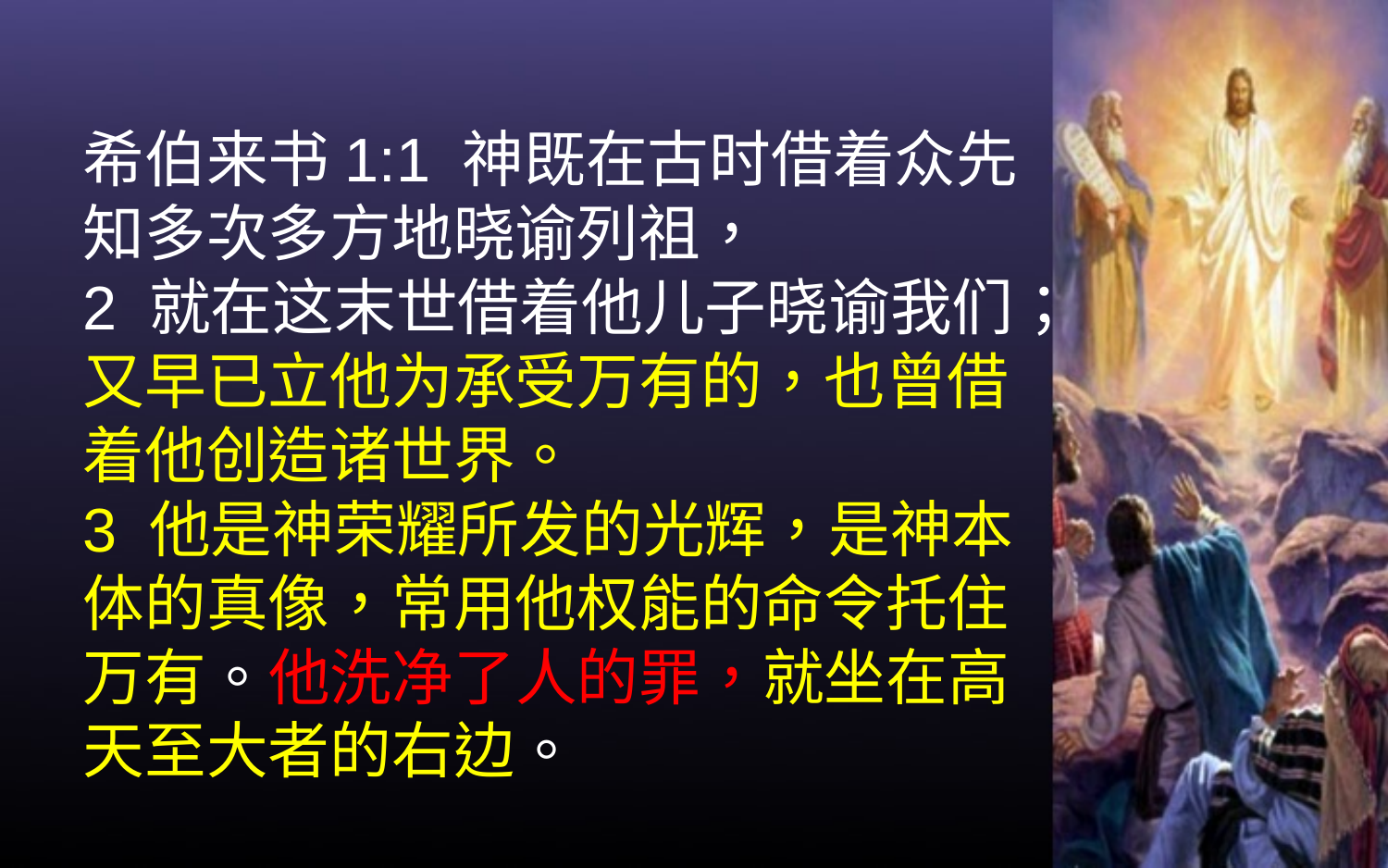

希伯来书1:1 神既在古时借着众先知多次多方地晓谕列祖，
2 就在这末世借着他儿子晓谕我们；又早已立他为承受万有的，也曾借着他创造诸世界。
3 他是神荣耀所发的光辉，是神本体的真像，常用他权能的命令托住万有。他洗净了人的罪，就坐在高天至大者的右边。